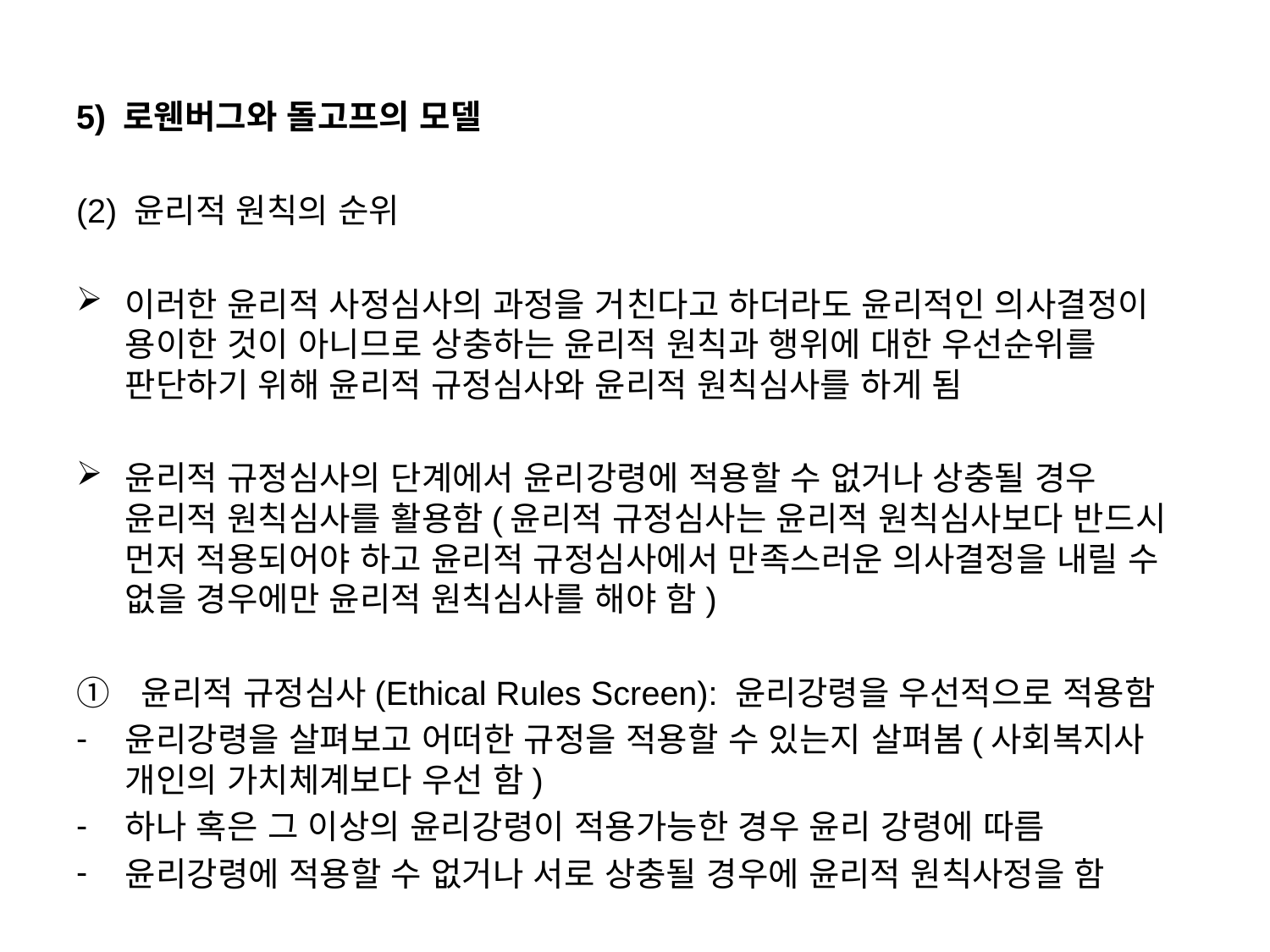

5) 로웬버그와 돌고프의 모델

(2) 윤리적 원칙의 순위

이러한 윤리적 사정심사의 과정을 거친다고 하더라도 윤리적인 의사결정이 용이한 것이 아니므로 상충하는 윤리적 원칙과 행위에 대한 우선순위를 판단하기 위해 윤리적 규정심사와 윤리적 원칙심사를 하게 됨

윤리적 규정심사의 단계에서 윤리강령에 적용할 수 없거나 상충될 경우 윤리적 원칙심사를 활용함(윤리적 규정심사는 윤리적 원칙심사보다 반드시 먼저 적용되어야 하고 윤리적 규정심사에서 만족스러운 의사결정을 내릴 수 없을 경우에만 윤리적 원칙심사를 해야 함)

윤리적 규정심사(Ethical Rules Screen): 윤리강령을 우선적으로 적용함
윤리강령을 살펴보고 어떠한 규정을 적용할 수 있는지 살펴봄(사회복지사 개인의 가치체계보다 우선 함)
하나 혹은 그 이상의 윤리강령이 적용가능한 경우 윤리 강령에 따름
윤리강령에 적용할 수 없거나 서로 상충될 경우에 윤리적 원칙사정을 함